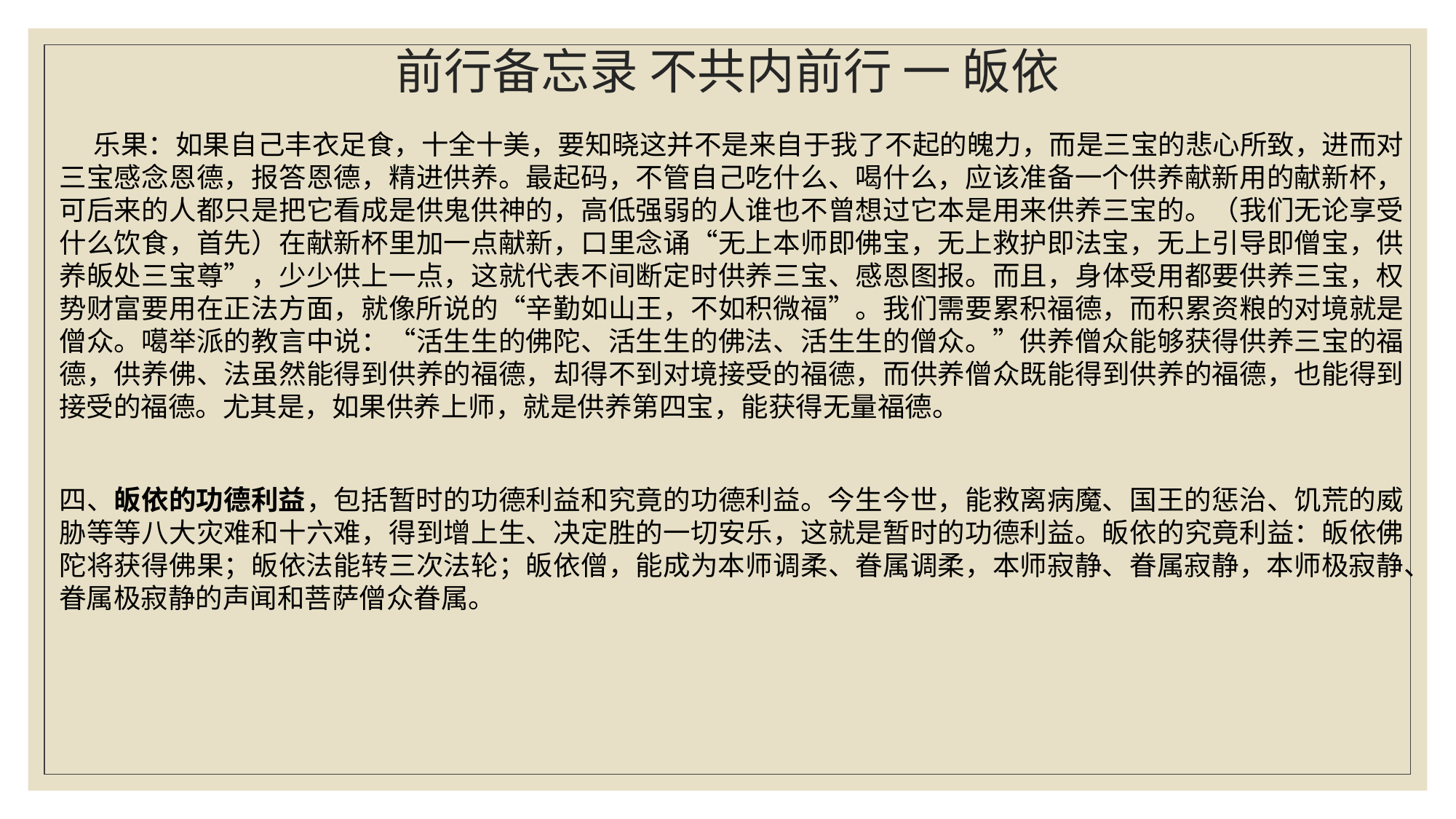

# 前行备忘录 不共内前行 一 皈依
    乐果：如果自己丰衣足食，十全十美，要知晓这并不是来自于我了不起的魄力，而是三宝的悲心所致，进而对三宝感念恩德，报答恩德，精进供养。最起码，不管自己吃什么、喝什么，应该准备一个供养献新用的献新杯，可后来的人都只是把它看成是供鬼供神的，高低强弱的人谁也不曾想过它本是用来供养三宝的。（我们无论享受什么饮食，首先）在献新杯里加一点献新，口里念诵“无上本师即佛宝，无上救护即法宝，无上引导即僧宝，供养皈处三宝尊”，少少供上一点，这就代表不间断定时供养三宝、感恩图报。而且，身体受用都要供养三宝，权势财富要用在正法方面，就像所说的“辛勤如山王，不如积微福”。我们需要累积福德，而积累资粮的对境就是僧众。噶举派的教言中说：“活生生的佛陀、活生生的佛法、活生生的僧众。”供养僧众能够获得供养三宝的福德，供养佛、法虽然能得到供养的福德，却得不到对境接受的福德，而供养僧众既能得到供养的福德，也能得到接受的福德。尤其是，如果供养上师，就是供养第四宝，能获得无量福德。

四、皈依的功德利益，包括暂时的功德利益和究竟的功德利益。今生今世，能救离病魔、国王的惩治、饥荒的威胁等等八大灾难和十六难，得到增上生、决定胜的一切安乐，这就是暂时的功德利益。皈依的究竟利益：皈依佛陀将获得佛果；皈依法能转三次法轮；皈依僧，能成为本师调柔、眷属调柔，本师寂静、眷属寂静，本师极寂静、眷属极寂静的声闻和菩萨僧众眷属。